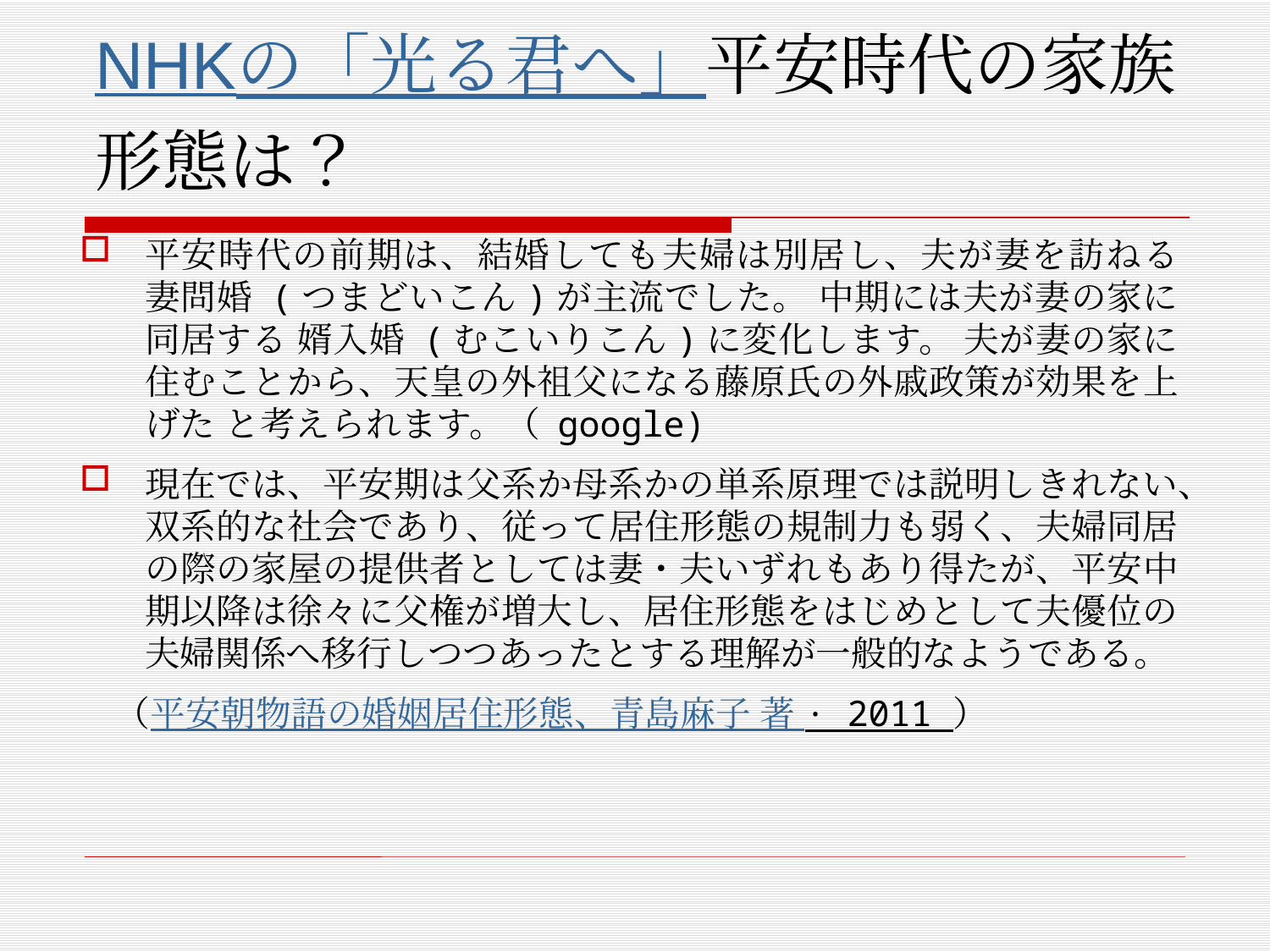

# NHKの「光る君へ」 平安時代の家族形態は？
平安時代の前期は、結婚しても夫婦は別居し、夫が妻を訪ねる 妻問婚 (つまどいこん)が主流でした。 中期には夫が妻の家に同居する 婿入婚 (むこいりこん)に変化します。 夫が妻の家に住むことから、天皇の外祖父になる藤原氏の外戚政策が効果を上げた と考えられます。（ google)
現在では、平安期は父系か母系かの単系原理では説明しきれない、双系的な社会であり、従って居住形態の規制力も弱く、夫婦同居の際の家屋の提供者としては妻・夫いずれもあり得たが、平安中期以降は徐々に父権が増大し、居住形態をはじめとして夫優位の夫婦関係へ移行しつつあったとする理解が一般的なようである。
　（平安朝物語の婚姻居住形態、青島麻子 著 · 2011 ）